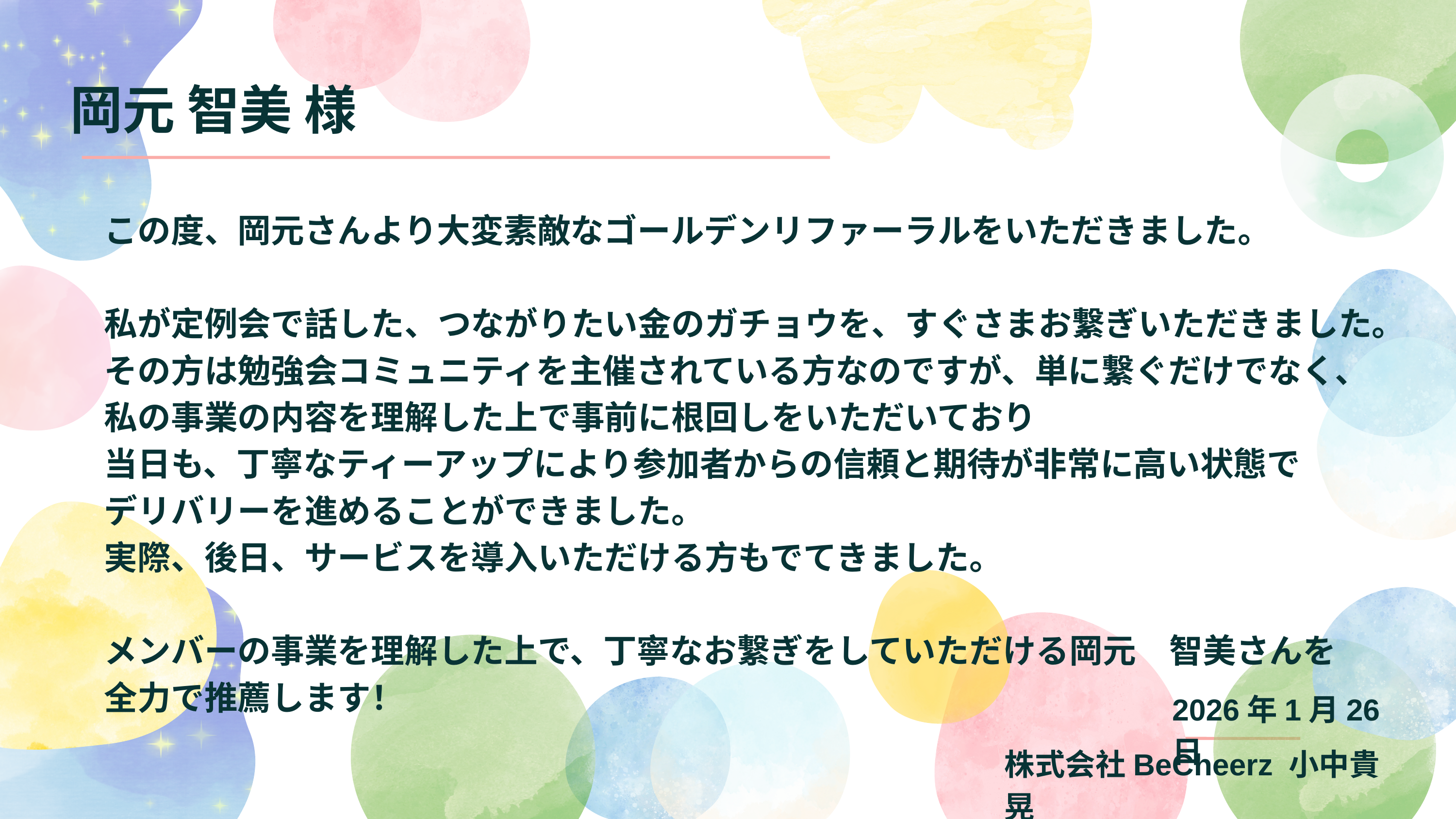

岡元 智美 様

この度、岡元さんより大変素敵なゴールデンリファーラルをいただきました。

私が定例会で話した、つながりたい金のガチョウを、すぐさまお繋ぎいただきました。
その方は勉強会コミュニティを主催されている方なのですが、単に繋ぐだけでなく、
私の事業の内容を理解した上で事前に根回しをいただいており
当日も、丁寧なティーアップにより参加者からの信頼と期待が非常に高い状態で
デリバリーを進めることができました。
実際、後日、サービスを導入いただける方もでてきました。

メンバーの事業を理解した上で、丁寧なお繋ぎをしていただける岡元　智美さんを
全力で推薦します！

2026年1月26日

株式会社BeCheerz 小中貴晃